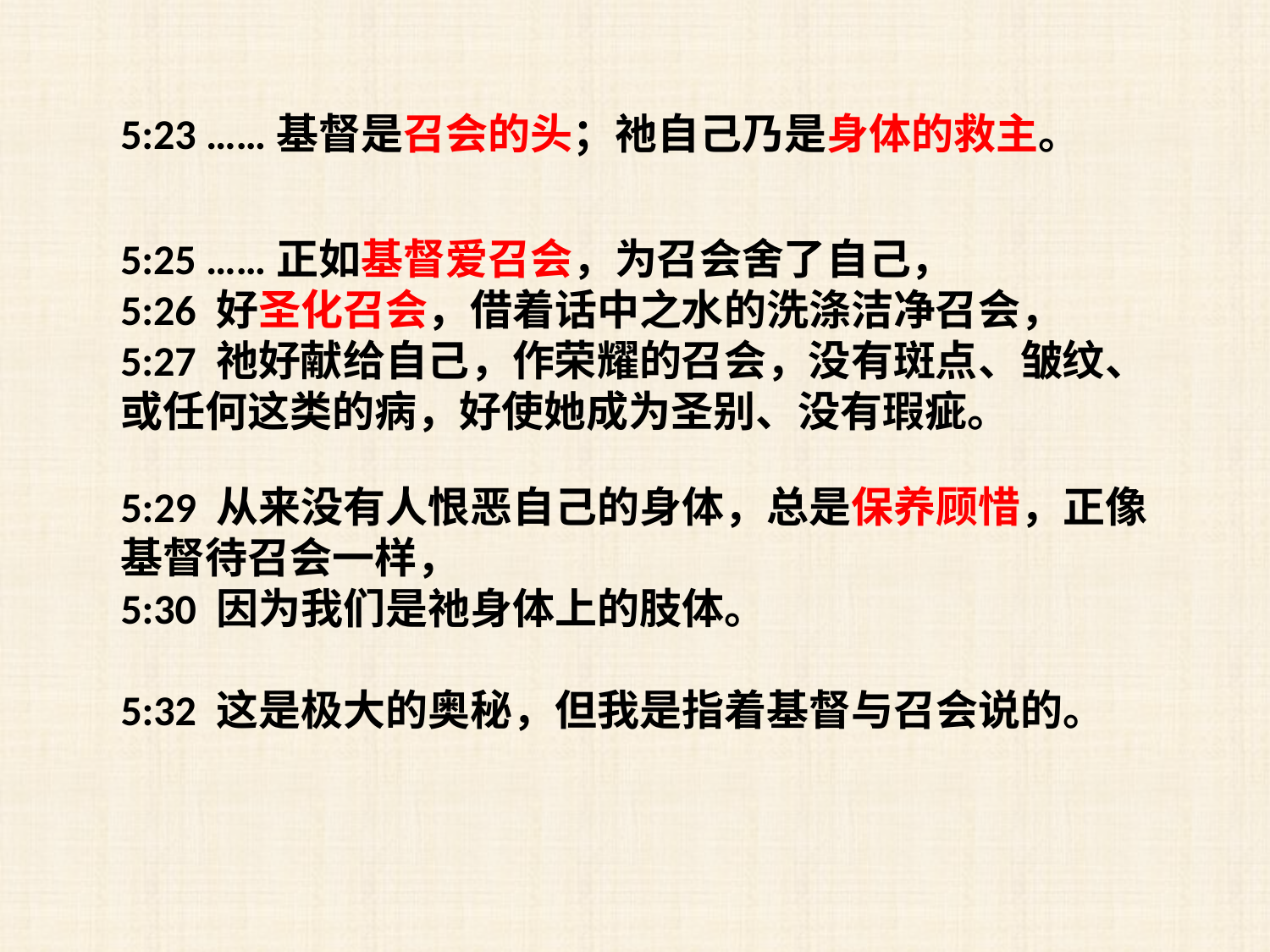

5:23 ……基督是召会的头；祂自己乃是身体的救主。
5:25 ……正如基督爱召会，为召会舍了自己，
5:26 好圣化召会，借着话中之水的洗涤洁净召会，
5:27 祂好献给自己，作荣耀的召会，没有斑点、皱纹、或任何这类的病，好使她成为圣别、没有瑕疵。
5:29 从来没有人恨恶自己的身体，总是保养顾惜，正像基督待召会一样，
5:30 因为我们是祂身体上的肢体。

5:32 这是极大的奥秘，但我是指着基督与召会说的。